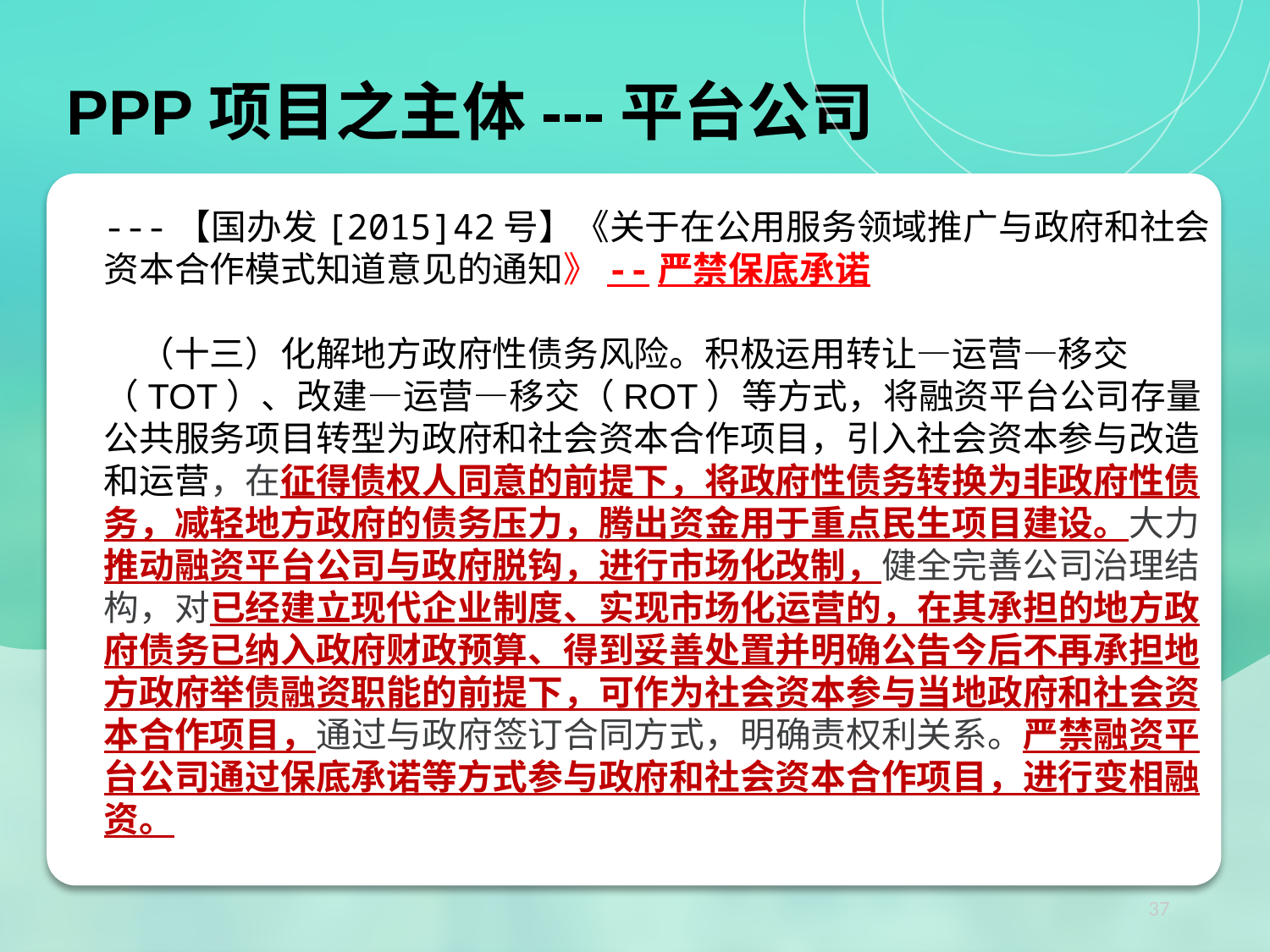

PPP项目之主体---平台公司

---【国办发[2015]42号】《关于在公用服务领域推广与政府和社会资本合作模式知道意见的通知》--严禁保底承诺

　（十三）化解地方政府性债务风险。积极运用转让—运营—移交（TOT）、改建—运营—移交（ROT）等方式，将融资平台公司存量公共服务项目转型为政府和社会资本合作项目，引入社会资本参与改造和运营，在征得债权人同意的前提下，将政府性债务转换为非政府性债务，减轻地方政府的债务压力，腾出资金用于重点民生项目建设。大力推动融资平台公司与政府脱钩，进行市场化改制，健全完善公司治理结构，对已经建立现代企业制度、实现市场化运营的，在其承担的地方政府债务已纳入政府财政预算、得到妥善处置并明确公告今后不再承担地方政府举债融资职能的前提下，可作为社会资本参与当地政府和社会资本合作项目，通过与政府签订合同方式，明确责权利关系。严禁融资平台公司通过保底承诺等方式参与政府和社会资本合作项目，进行变相融资。

37